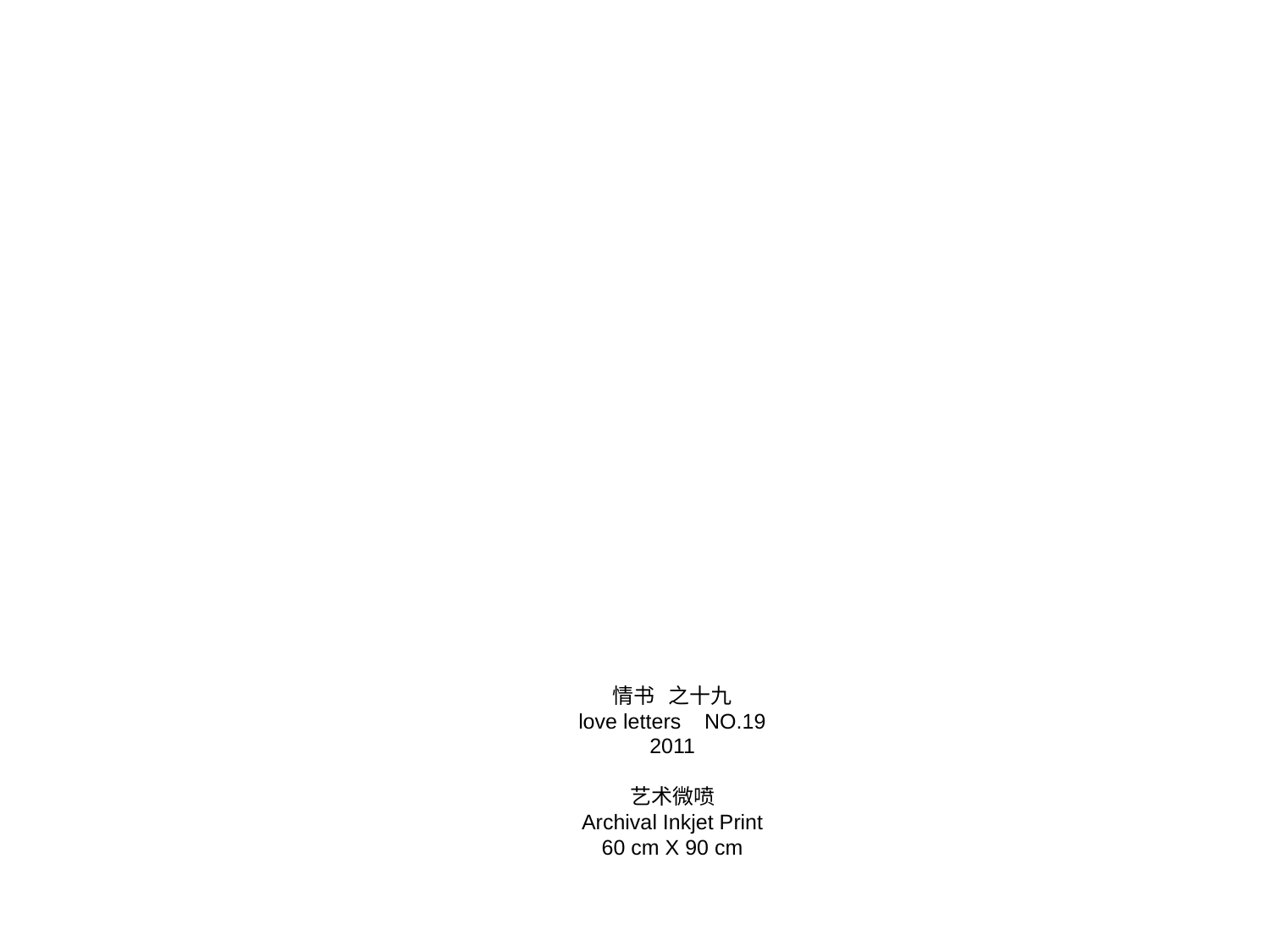

情书   之十九
love letters    NO.19
2011

艺术微喷
Archival Inkjet Print
60 cm X 90 cm